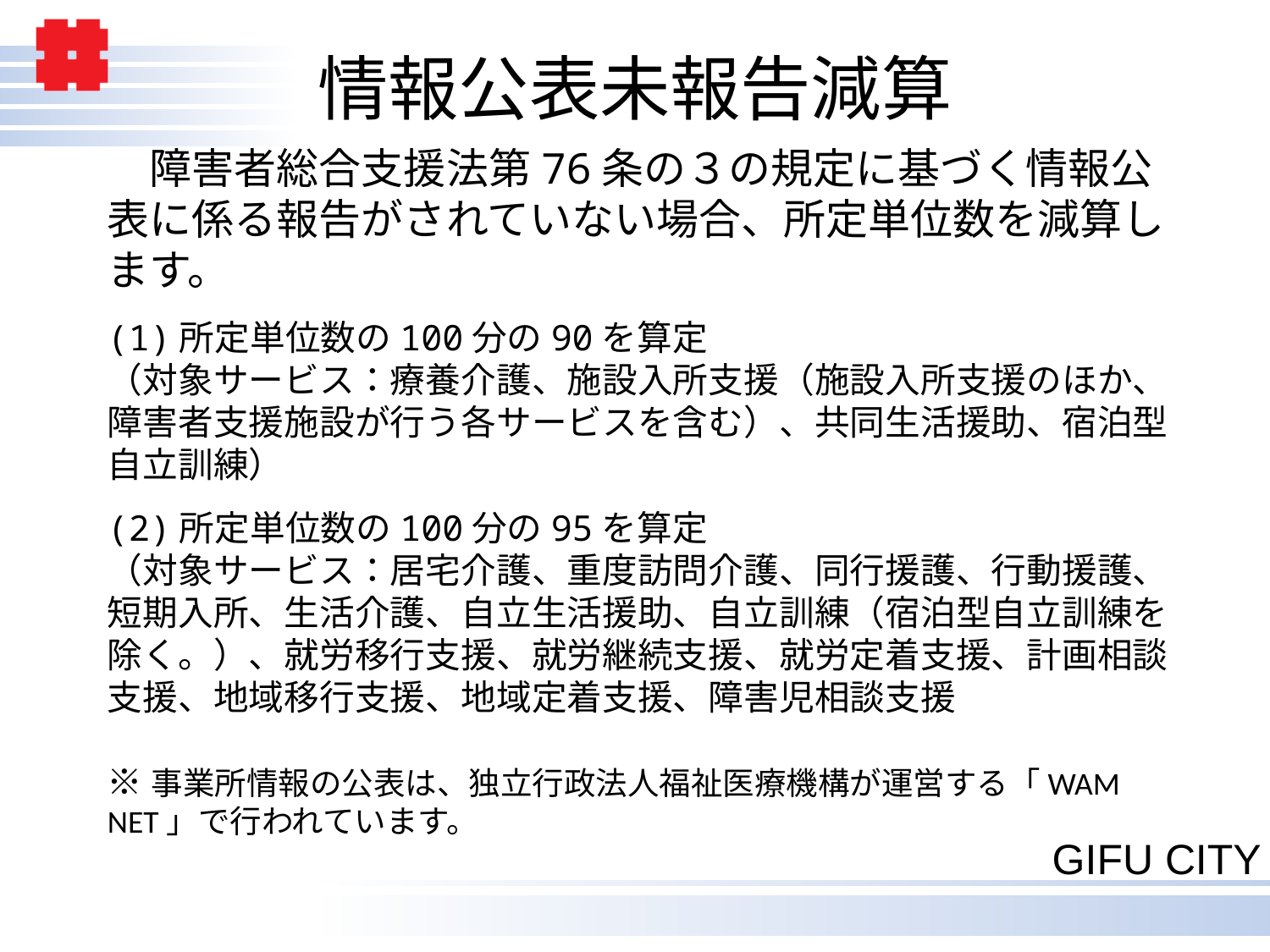

# 情報公表未報告減算
　障害者総合支援法第76条の３の規定に基づく情報公表に係る報告がされていない場合、所定単位数を減算します。

(1)所定単位数の100分の90を算定
（対象サービス：療養介護、施設入所支援（施設入所支援のほか、障害者支援施設が行う各サービスを含む）、共同生活援助、宿泊型自立訓練）

(2)所定単位数の100分の95を算定
（対象サービス：居宅介護、重度訪問介護、同行援護、行動援護、短期入所、生活介護、自立生活援助、自立訓練（宿泊型自立訓練を除く。）、就労移行支援、就労継続支援、就労定着支援、計画相談支援、地域移行支援、地域定着支援、障害児相談支援

※事業所情報の公表は、独立行政法人福祉医療機構が運営する「WAM NET」で行われています。